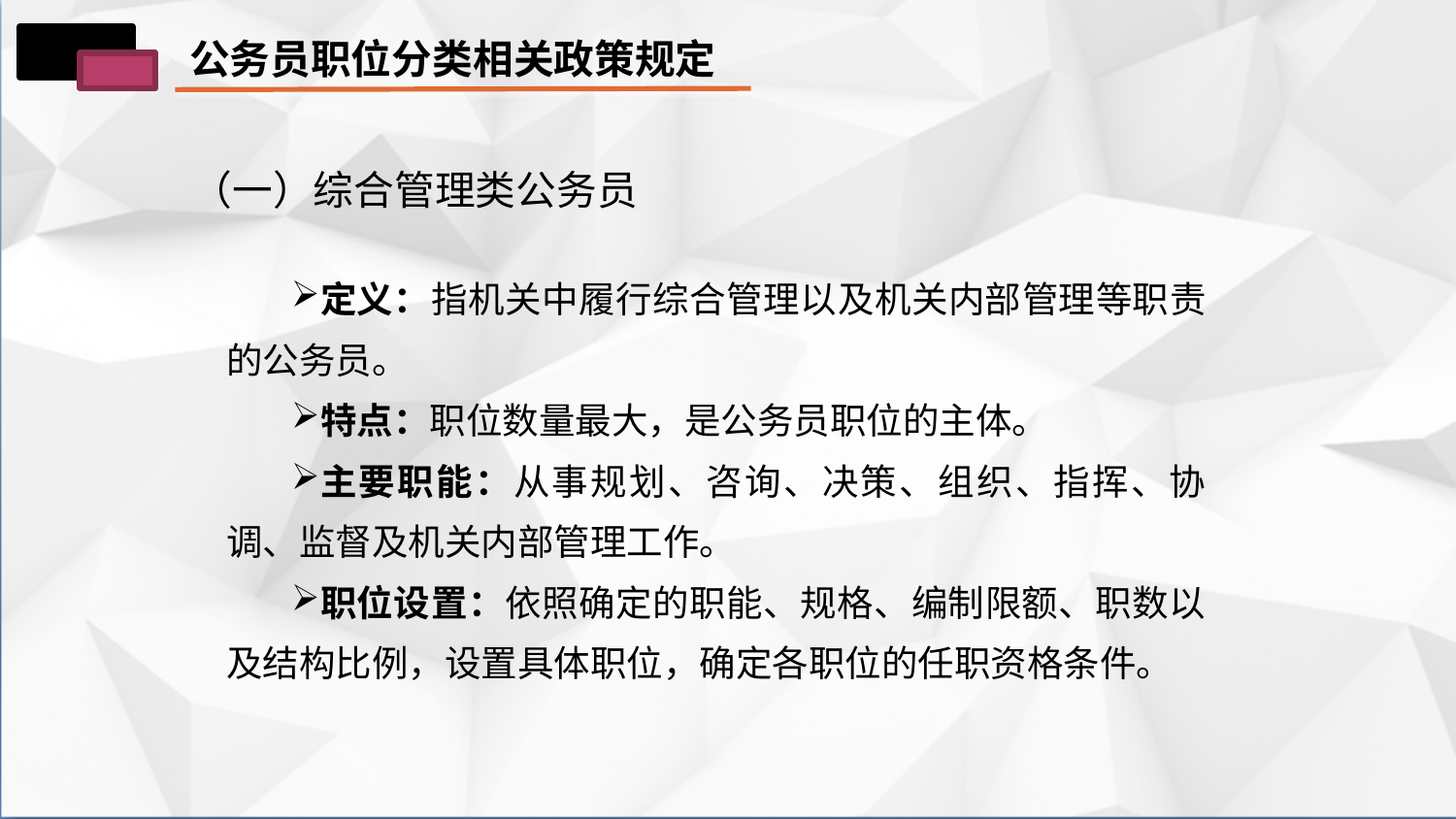

公务员职位分类相关政策规定

（一）综合管理类公务员
定义：指机关中履行综合管理以及机关内部管理等职责的公务员。
特点：职位数量最大，是公务员职位的主体。
主要职能：从事规划、咨询、决策、组织、指挥、协调、监督及机关内部管理工作。
职位设置：依照确定的职能、规格、编制限额、职数以及结构比例，设置具体职位，确定各职位的任职资格条件。